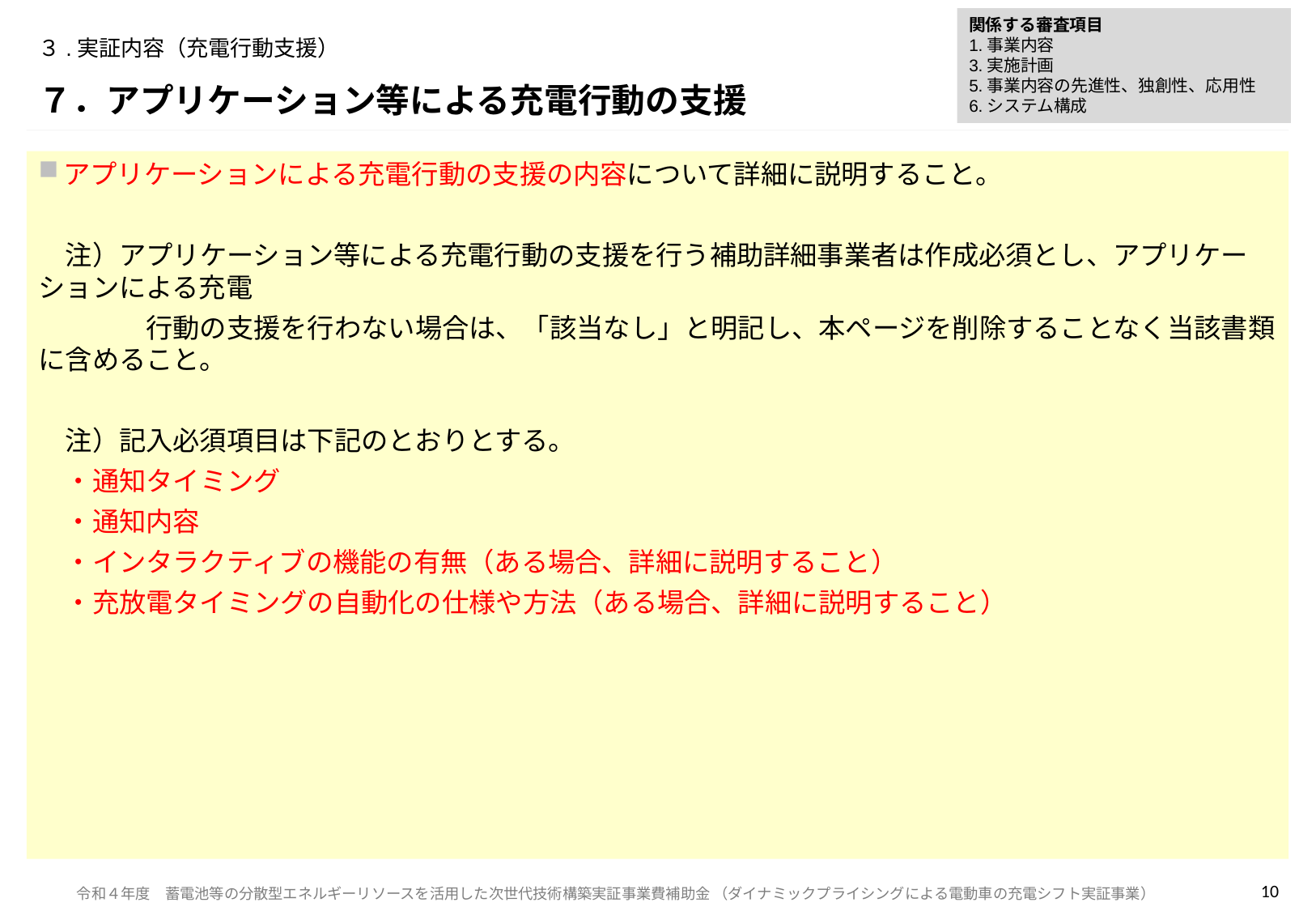

関係する審査項目
1.事業内容
3.実施計画
5.事業内容の先進性、独創性、応用性
6.システム構成
# ３.実証内容（充電行動支援）
７．アプリケーション等による充電行動の支援

アプリケーションによる充電行動の支援の内容について詳細に説明すること。

　注）アプリケーション等による充電行動の支援を行う補助詳細事業者は作成必須とし、アプリケーションによる充電
　　　　行動の支援を行わない場合は、「該当なし」と明記し、本ページを削除することなく当該書類に含めること。

　注）記入必須項目は下記のとおりとする。
　・通知タイミング
　・通知内容
　・インタラクティブの機能の有無（ある場合、詳細に説明すること）
　・充放電タイミングの自動化の仕様や方法（ある場合、詳細に説明すること）